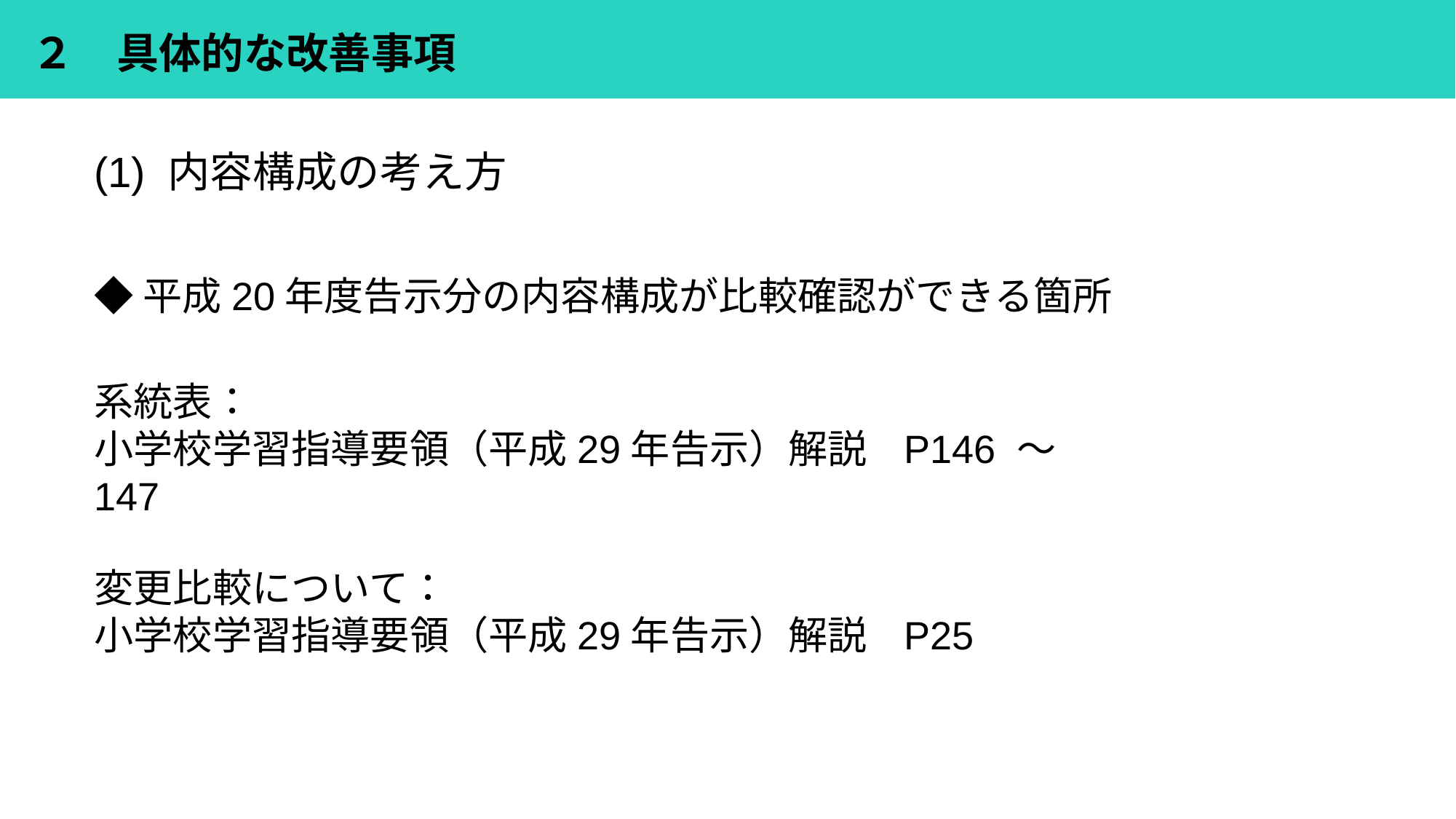

# ２　具体的な改善事項

(1) 内容構成の考え方
◆平成20年度告示分の内容構成が比較確認ができる箇所
系統表：
小学校学習指導要領（平成29年告示）解説   P146 〜 147
変更比較について：
小学校学習指導要領（平成29年告示）解説   P25